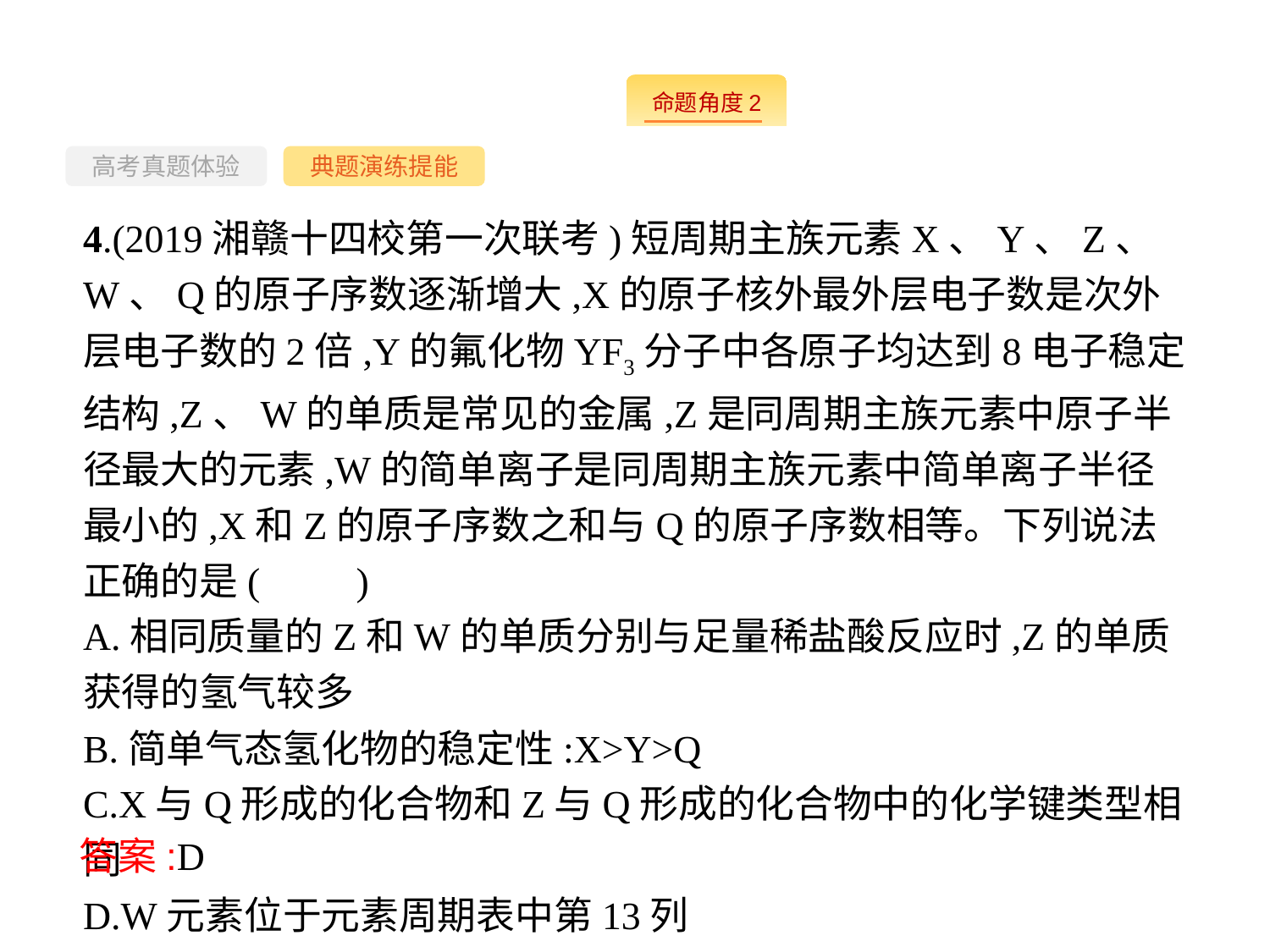

-57-
高考真题体验
典题演练提能
4.(2019湘赣十四校第一次联考)短周期主族元素X、Y、Z、W、Q的原子序数逐渐增大,X的原子核外最外层电子数是次外层电子数的2倍,Y的氟化物YF3分子中各原子均达到8电子稳定结构,Z、W的单质是常见的金属,Z是同周期主族元素中原子半径最大的元素,W的简单离子是同周期主族元素中简单离子半径最小的,X和Z的原子序数之和与Q的原子序数相等。下列说法正确的是(　　)
A.相同质量的Z和W的单质分别与足量稀盐酸反应时,Z的单质获得的氢气较多
B.简单气态氢化物的稳定性:X>Y>Q
C.X与Q形成的化合物和Z与Q形成的化合物中的化学键类型相同
D.W元素位于元素周期表中第13列
答案:D